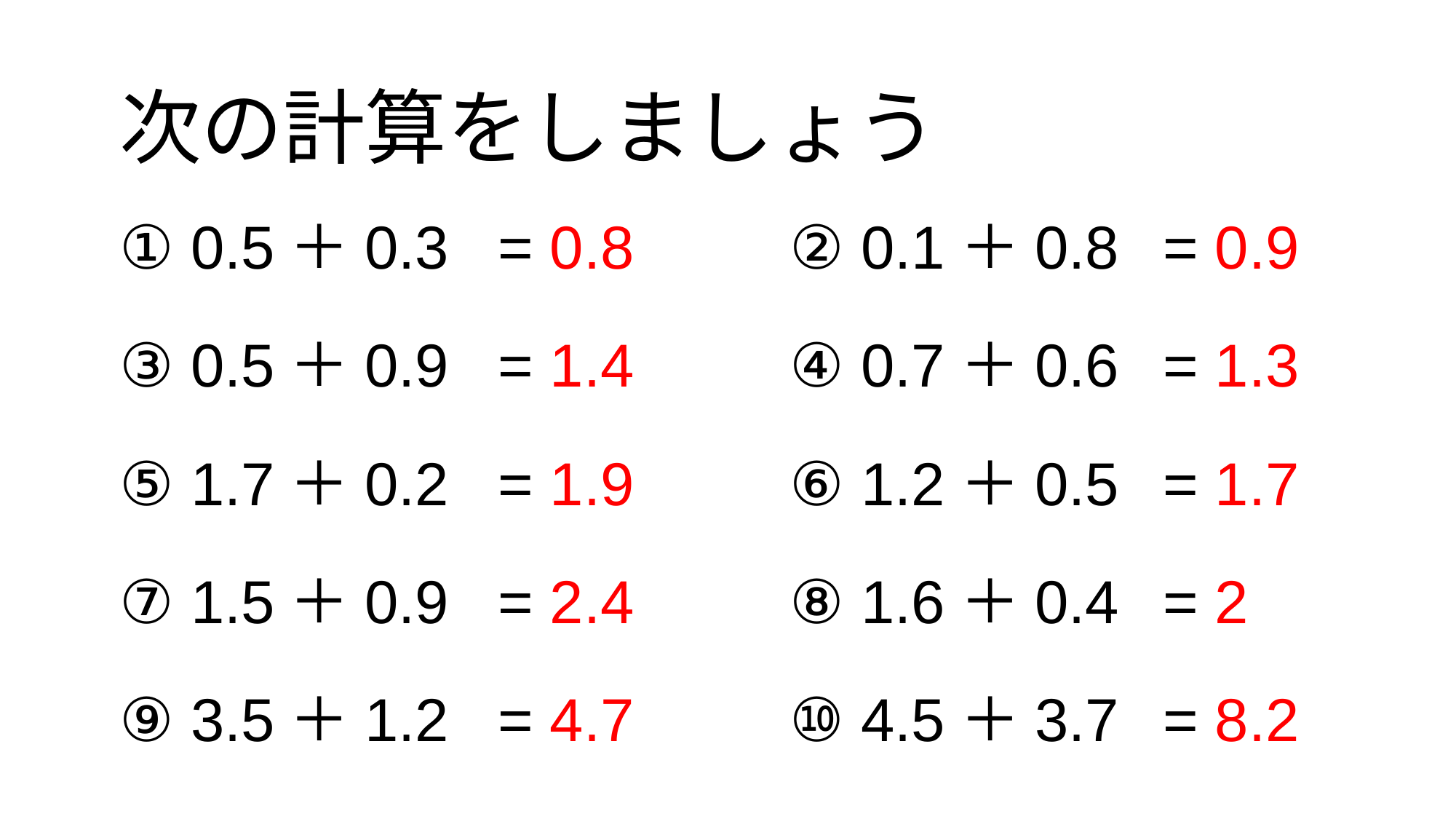

次の計算をしましょう
① 0.5＋0.3
= 0.8
② 0.1＋0.8
= 0.9
③ 0.5＋0.9
= 1.4
④ 0.7＋0.6
= 1.3
⑤ 1.7＋0.2
= 1.9
⑥ 1.2＋0.5
= 1.7
⑦ 1.5＋0.9
= 2.4
⑧ 1.6＋0.4
= 2
⑨ 3.5＋1.2
= 4.7
⑩ 4.5＋3.7
= 8.2